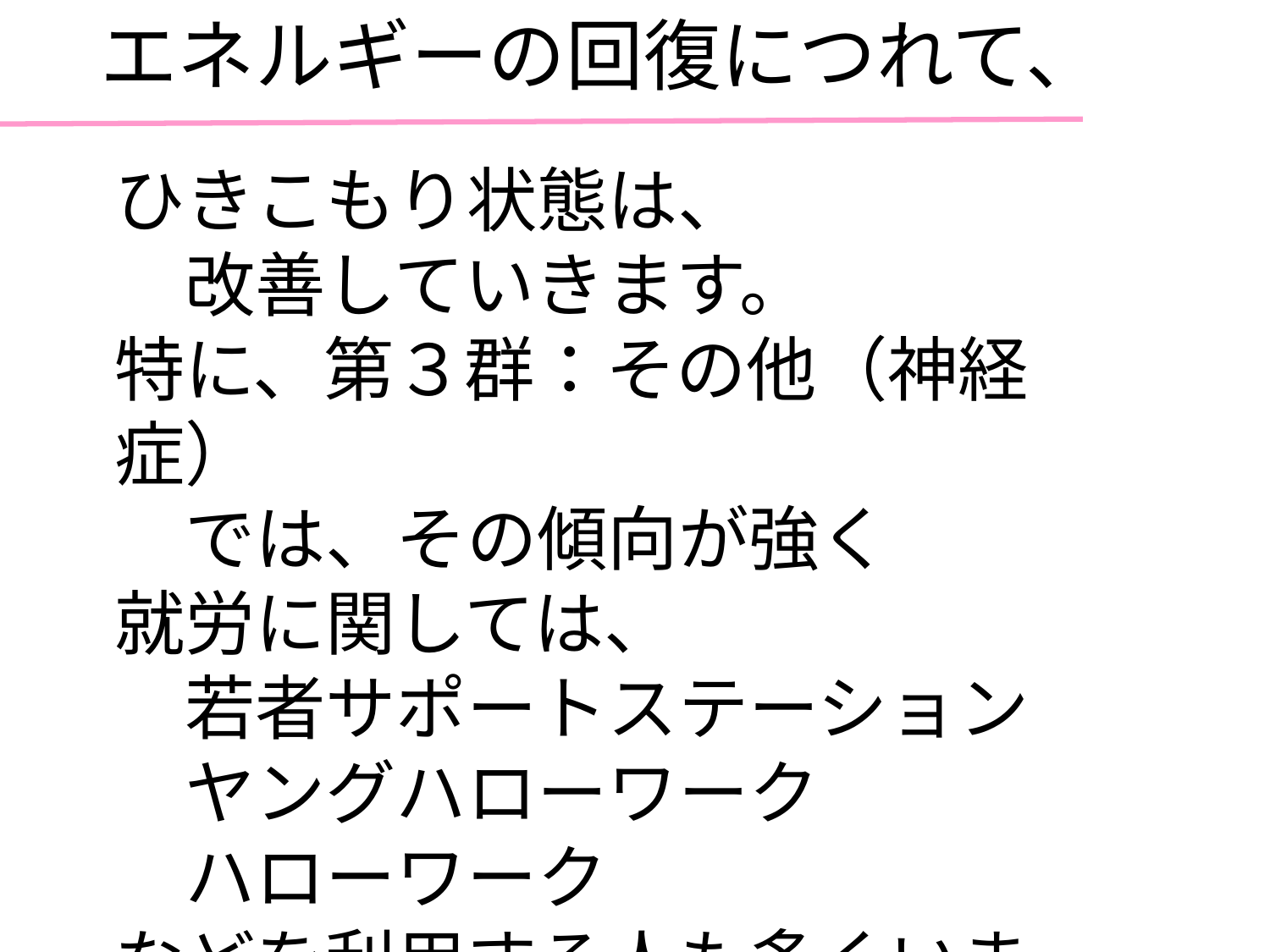

# エネルギーの回復につれて、
ひきこもり状態は、
　改善していきます。
特に、第３群：その他（神経症）
　では、その傾向が強く
就労に関しては、
　若者サポートステーション
　ヤングハローワーク
　ハローワーク
などを利用する人も多くいます。